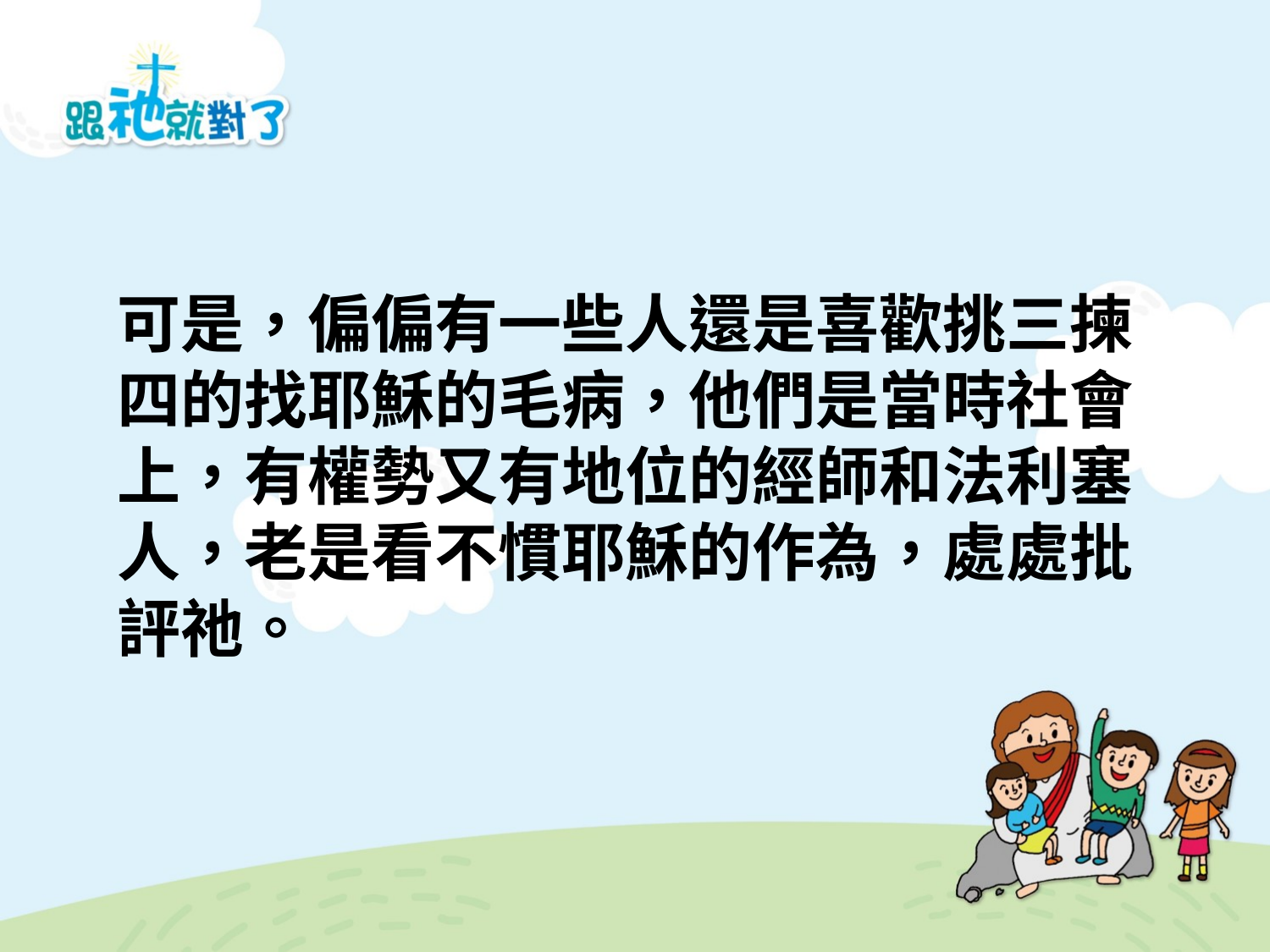

可是，偏偏有一些人還是喜歡挑三揀四的找耶穌的毛病，他們是當時社會上，有權勢又有地位的經師和法利塞人，老是看不慣耶穌的作為，處處批評祂。